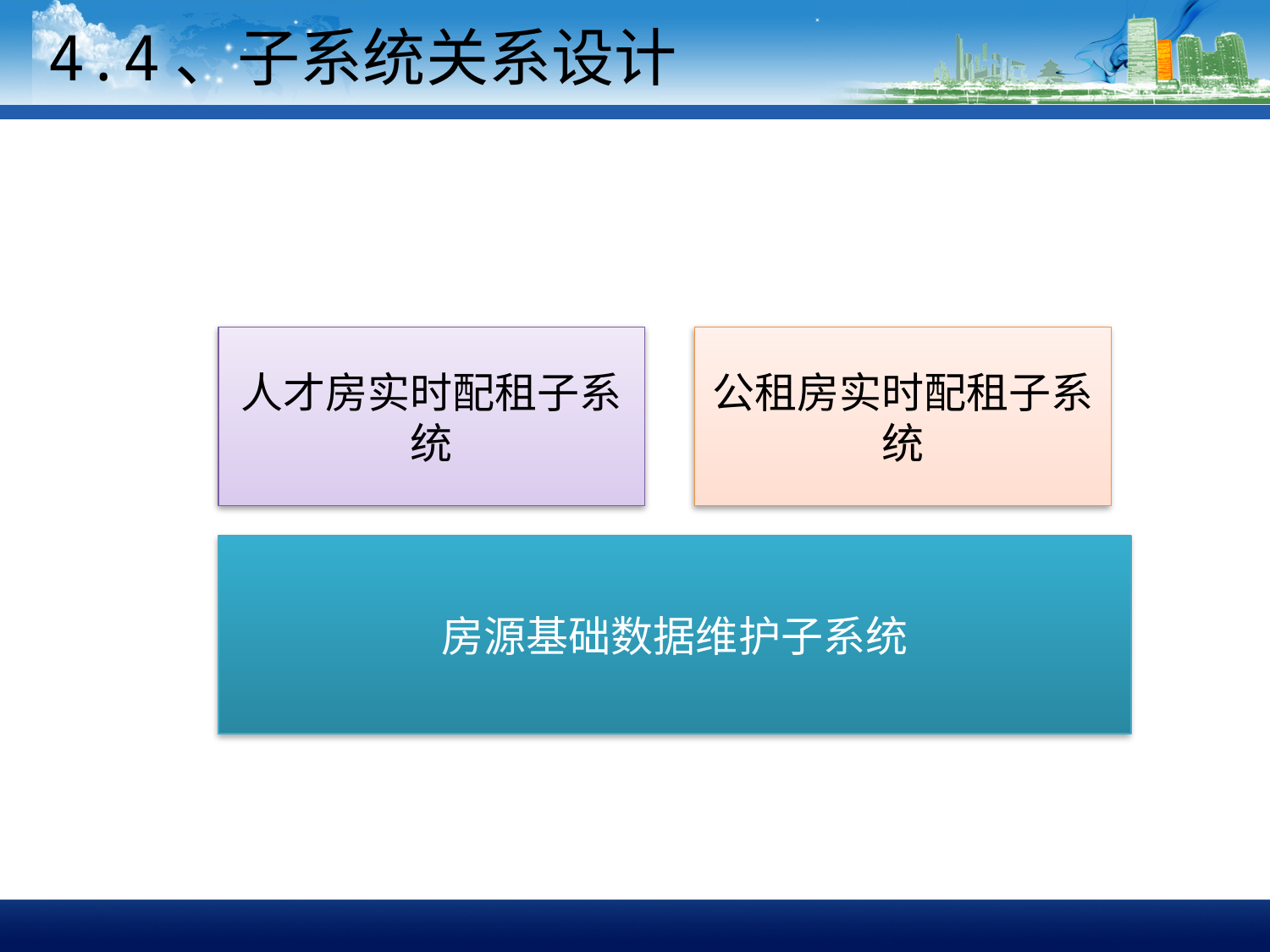

4.4、子系统关系设计
人才房实时配租子系统
公租房实时配租子系统
房源基础数据维护子系统